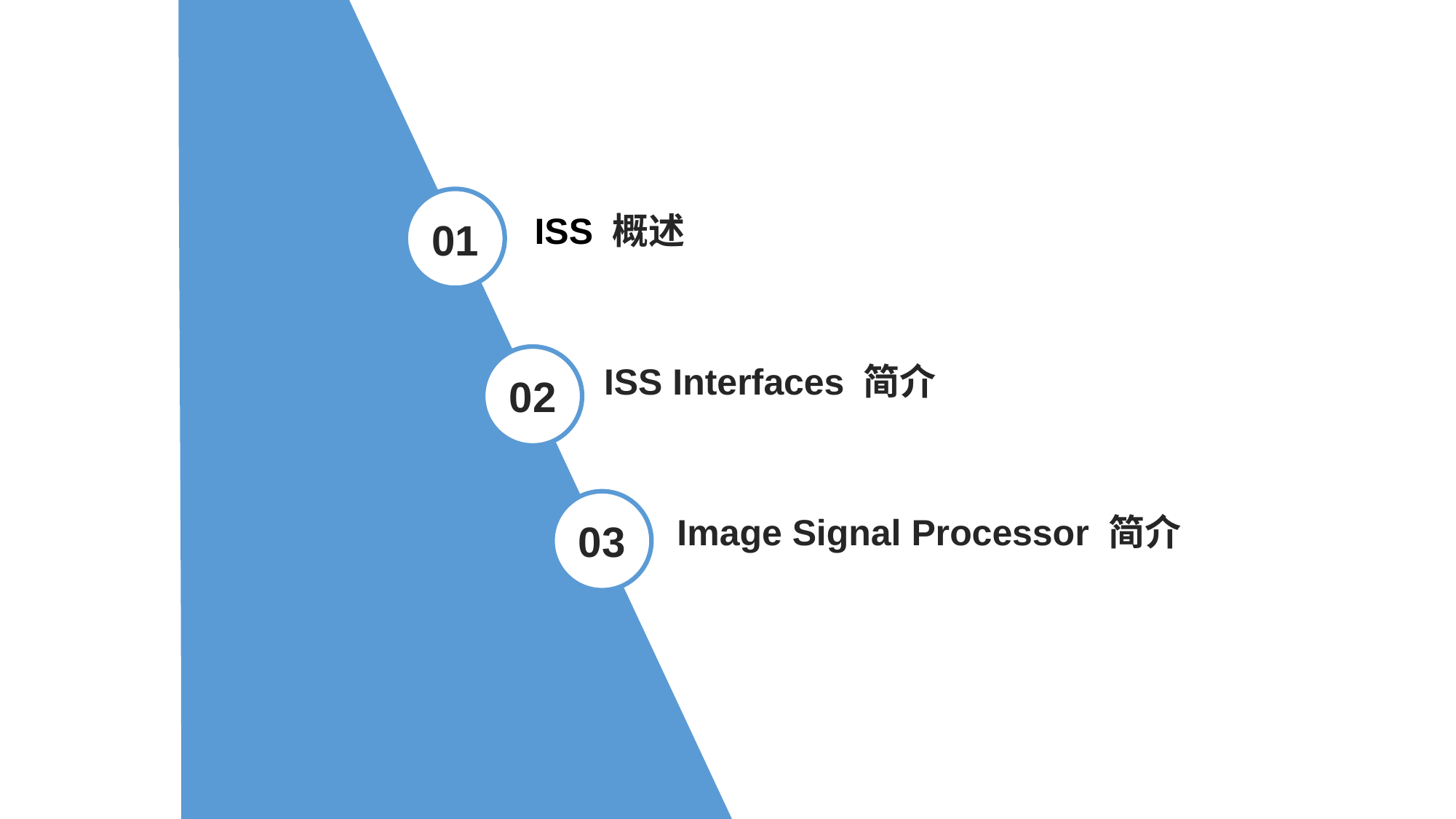

01
ISS 概述

02
ISS Interfaces 简介

03
Image Signal Processor 简介